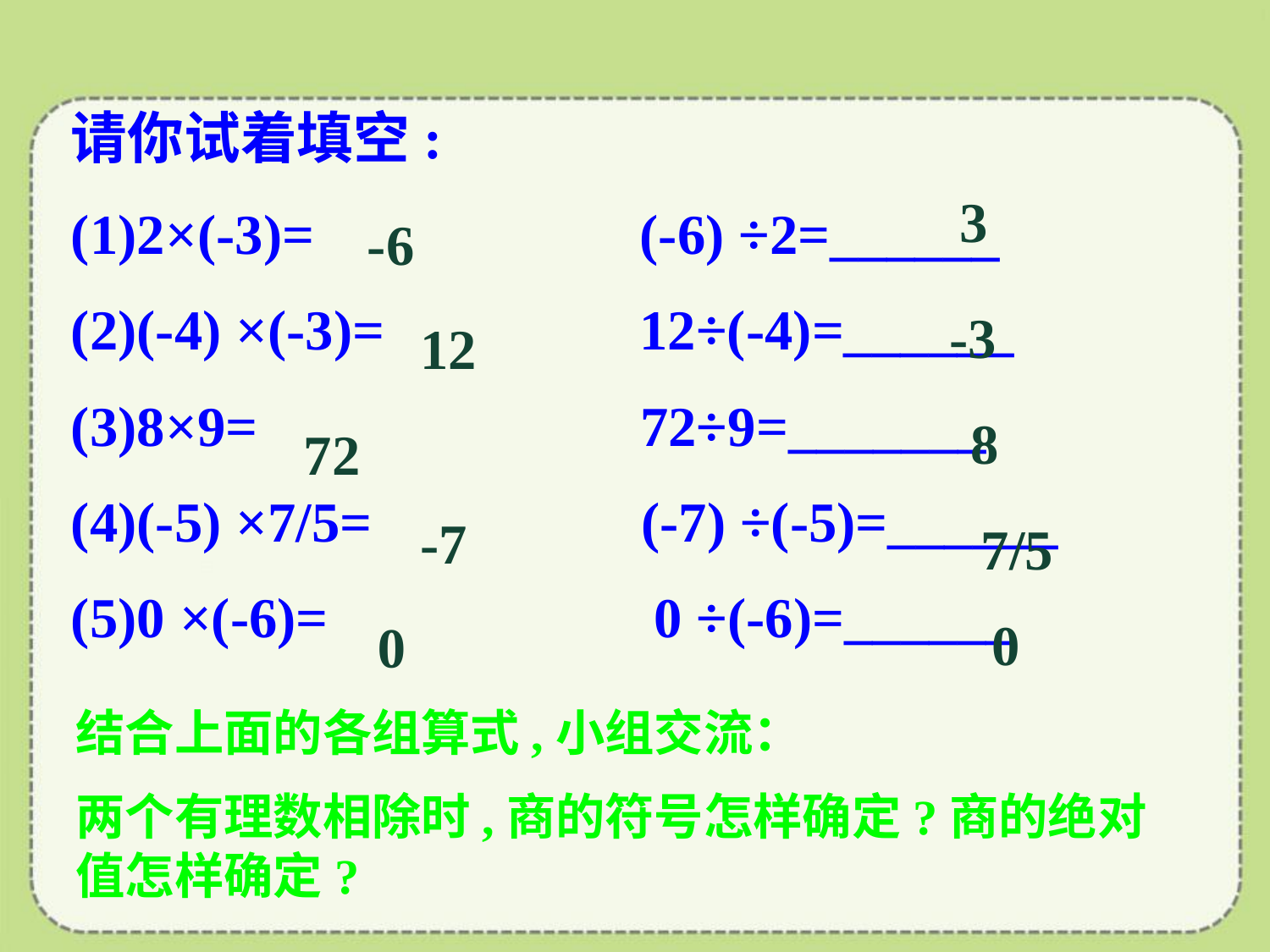

请你试着填空:
2×(-3)=                       (-6) ÷2=______
(-4) ×(-3)=                  12÷(-4)=______
8×9=                           72÷9=_______
(-5) ×7/5=                   (-7) ÷(-5)=______
0 ×(-6)=                       0 ÷(-6)=______
3
-6
-3
12
8
72
-7
7/5
0
0
结合上面的各组算式,小组交流：
两个有理数相除时,商的符号怎样确定?商的绝对值怎样确定?